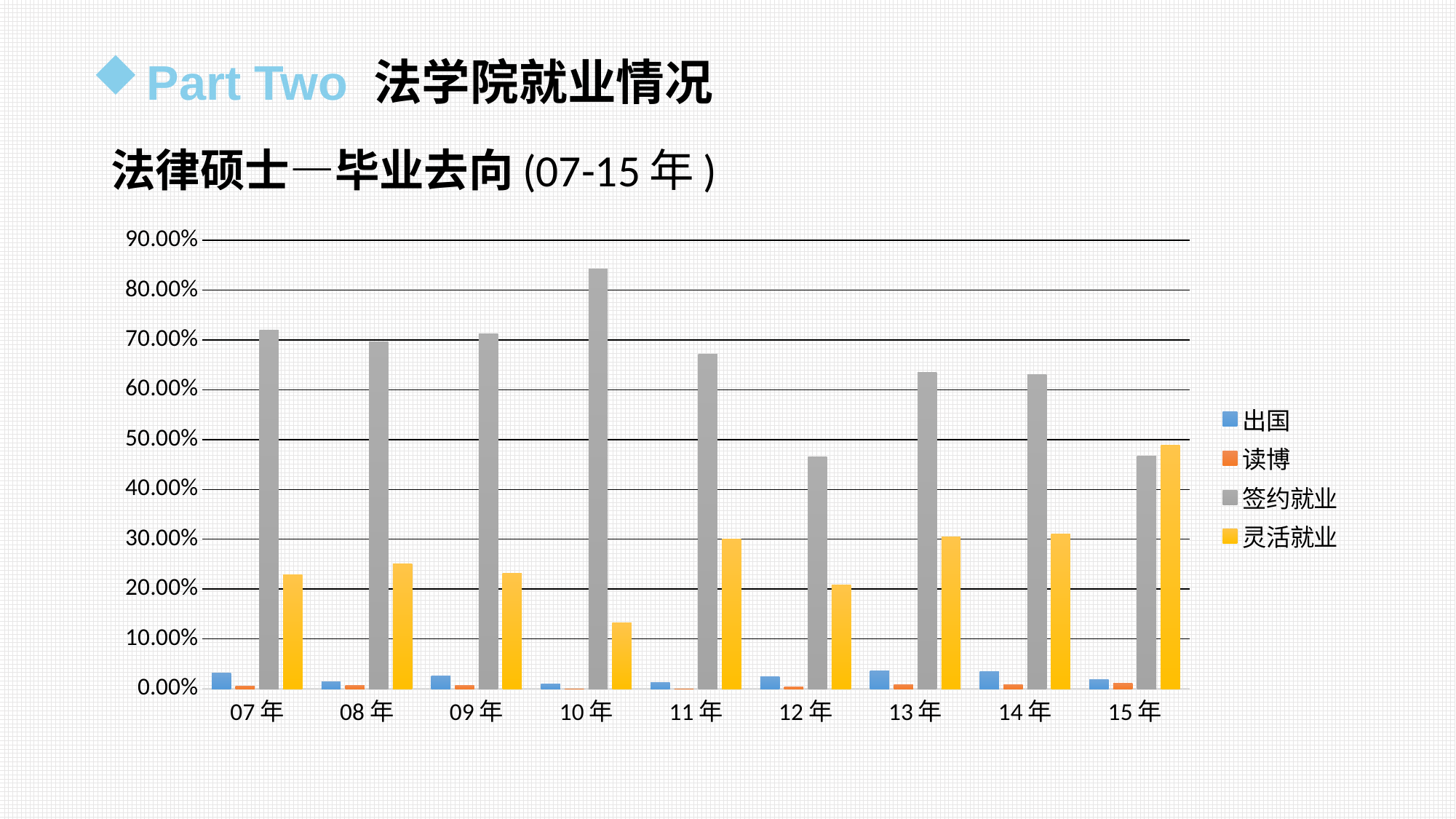

Part Two 法学院就业情况
# 法律硕士—毕业去向(07-15年)

### Chart

| Category | 出国 | 读博 | 签约就业 | 灵活就业 |
|---|---|---|---|---|
| 07年 | 0.031 | 0.005 | 0.719 | 0.229 |
| 08年 | 0.014 | 0.006 | 0.697 | 0.251 |
| 09年 | 0.026 | 0.006 | 0.712 | 0.232 |
| 10年 | 0.01 | 0.0 | 0.843 | 0.132 |
| 11年 | 0.012 | 0.0 | 0.672 | 0.3 |
| 12年 | 0.024 | 0.004 | 0.465 | 0.209 |
| 13年 | 0.036 | 0.008 | 0.635 | 0.305 |
| 14年 | 0.035 | 0.008 | 0.631 | 0.31 |
| 15年 | 0.0186567164179104 | 0.0111940298507463 | 0.466417910447761 | 0.488805970149254 |